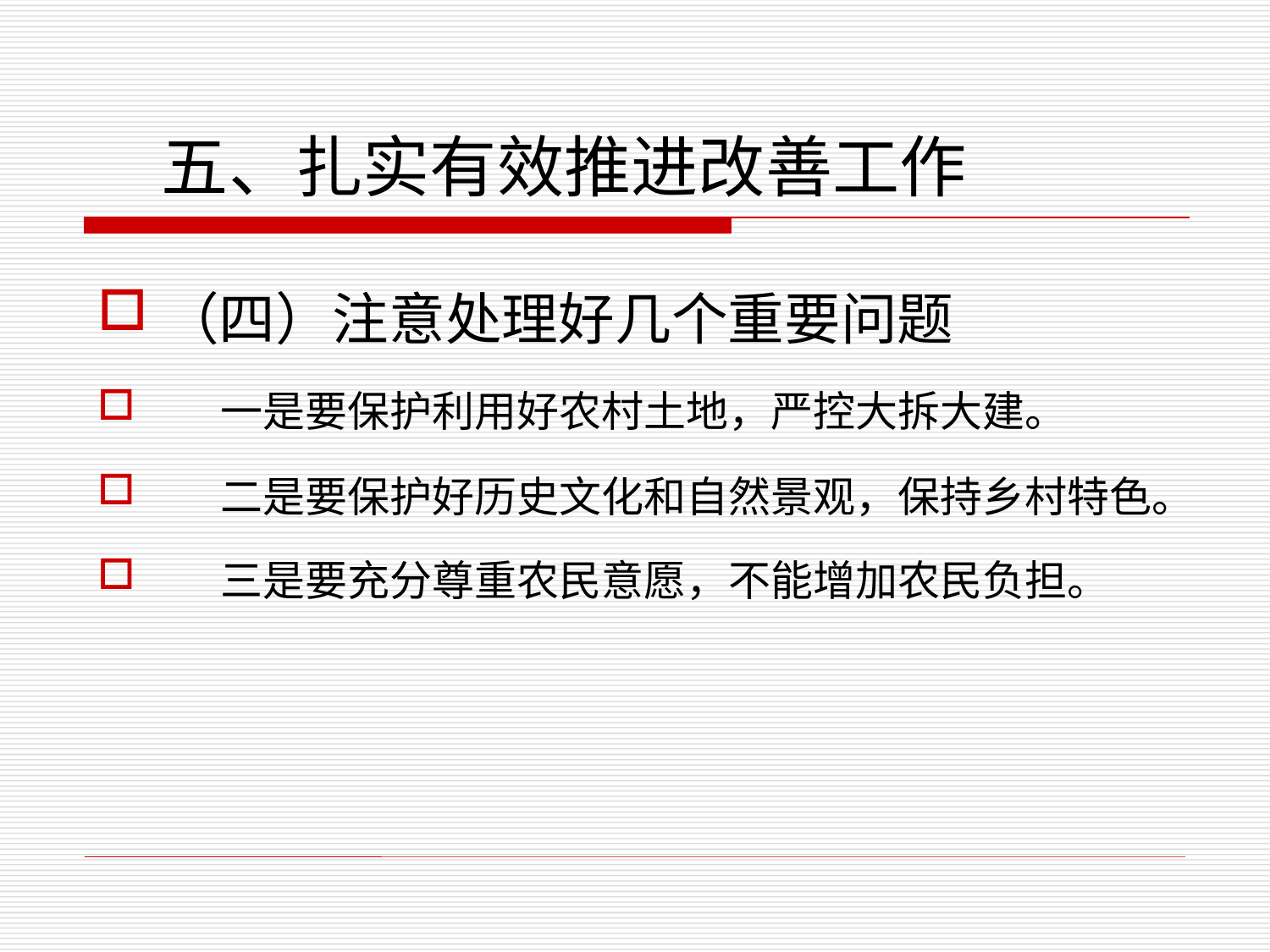

五、扎实有效推进改善工作
（四）注意处理好几个重要问题
     一是要保护利用好农村土地，严控大拆大建。
     二是要保护好历史文化和自然景观，保持乡村特色。
     三是要充分尊重农民意愿，不能增加农民负担。